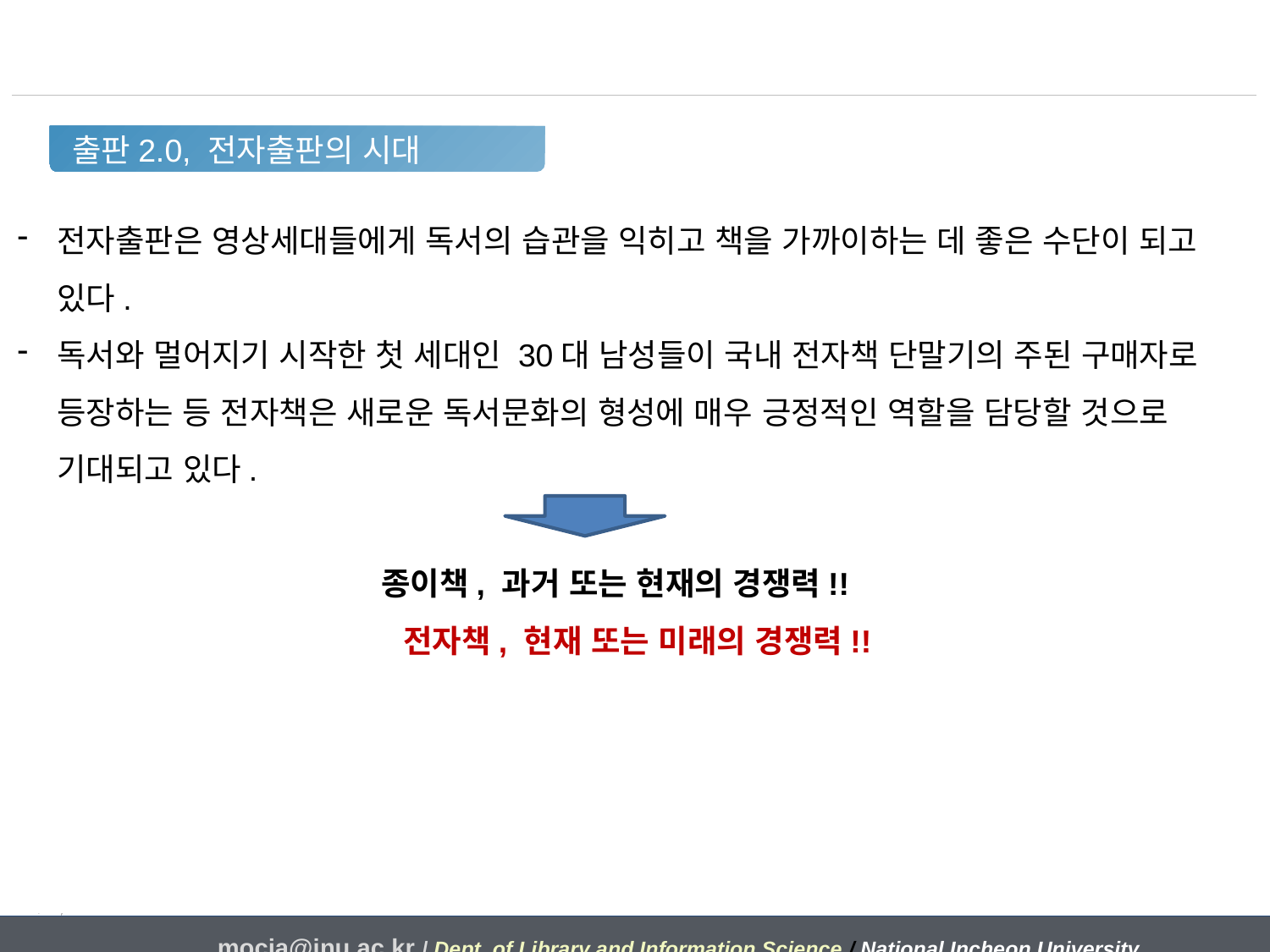

출판2.0, 전자출판의 시대
전자출판은 영상세대들에게 독서의 습관을 익히고 책을 가까이하는 데 좋은 수단이 되고 있다.
독서와 멀어지기 시작한 첫 세대인 30대 남성들이 국내 전자책 단말기의 주된 구매자로 등장하는 등 전자책은 새로운 독서문화의 형성에 매우 긍정적인 역할을 담당할 것으로 기대되고 있다.

종이책, 과거 또는 현재의 경쟁력!!
전자책, 현재 또는 미래의 경쟁력!!

mocja@inu.ac.kr / Dept. of Library and Information Science / National Incheon University